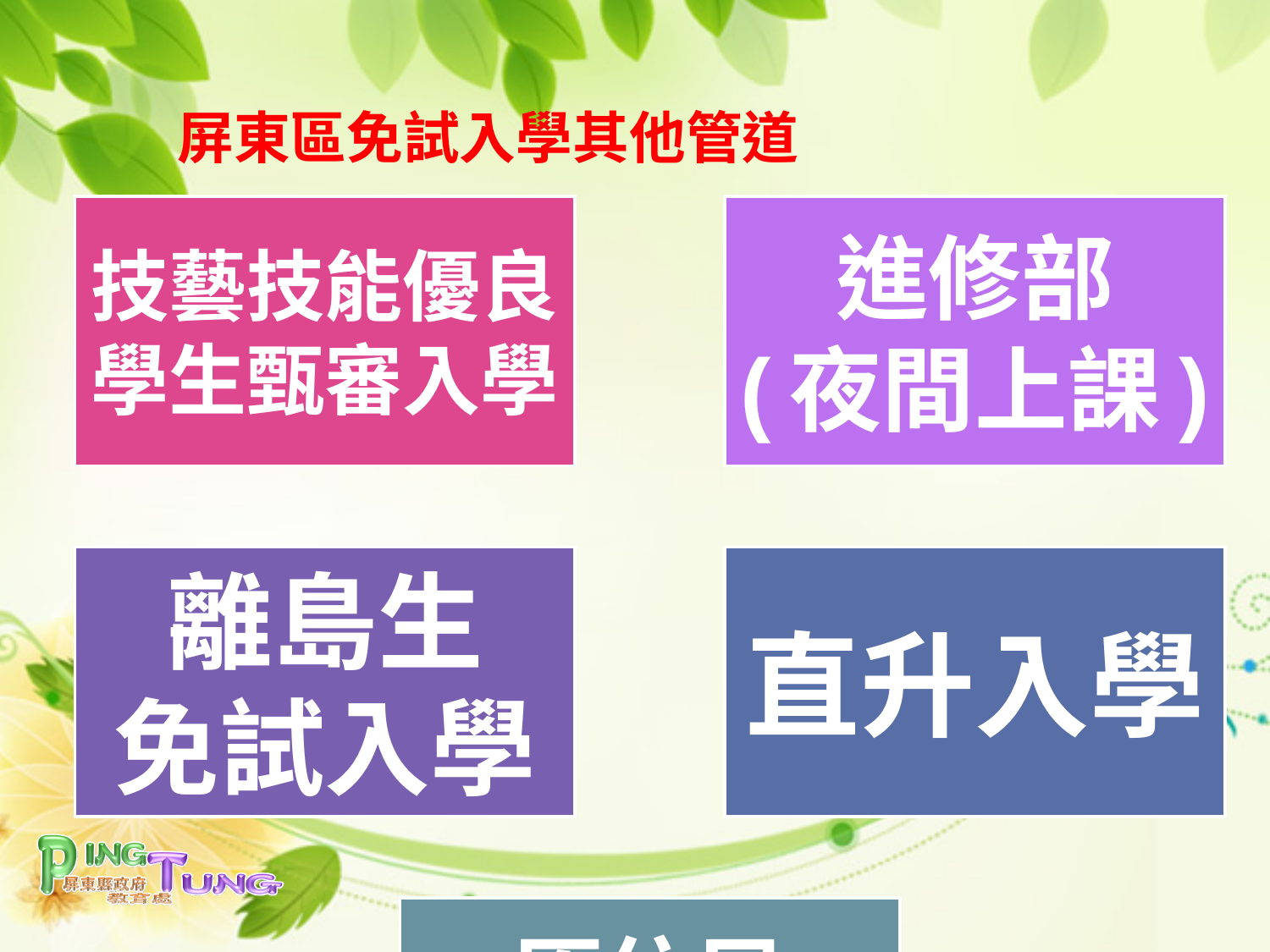

屏東區免試入學其他管道
技藝技能優良學生甄審入學
進修部
(夜間上課)
離島生
免試入學
直升入學